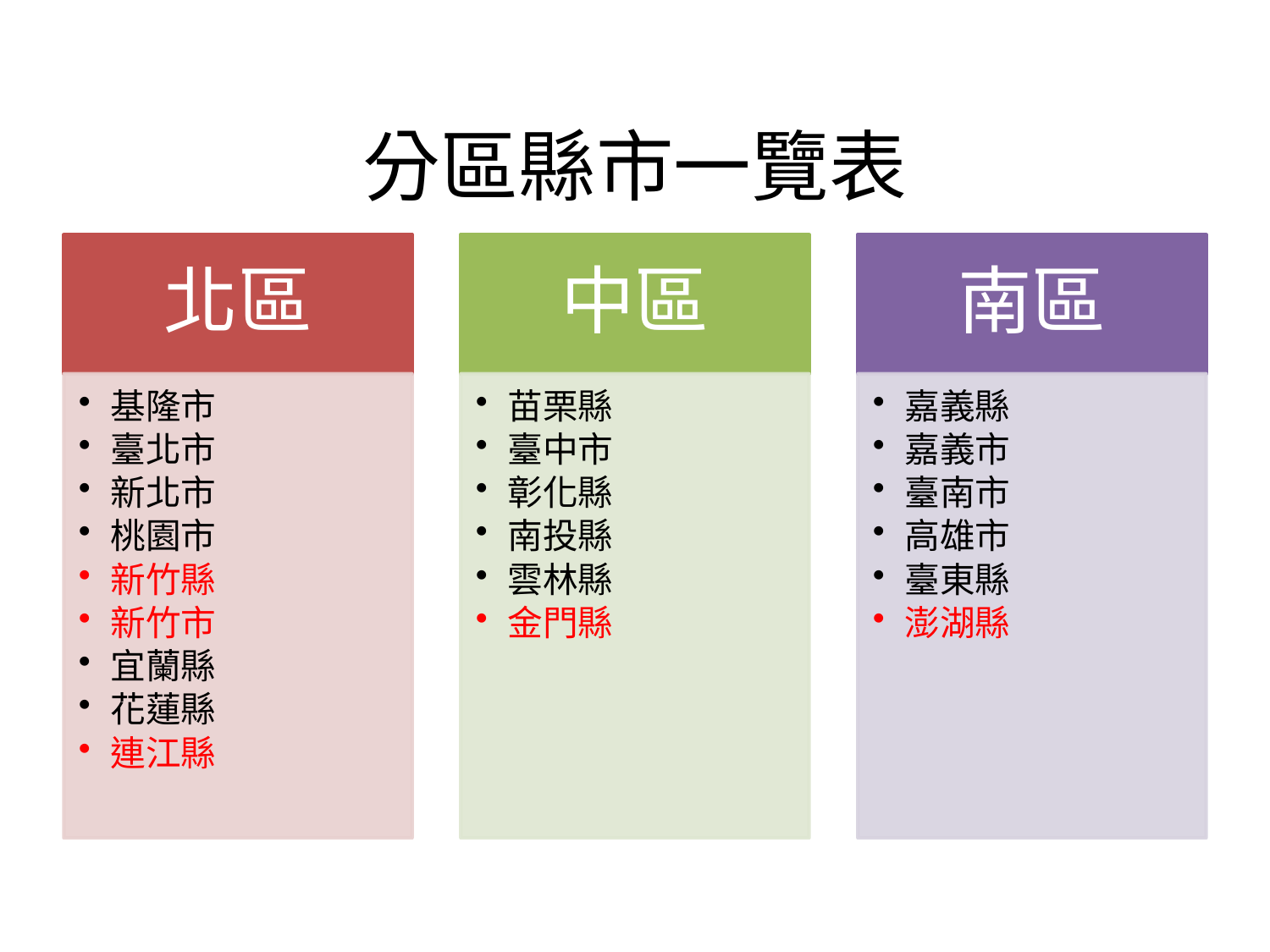

# 分區縣市一覽表
北區
基隆市
臺北市
新北市
桃園市
新竹縣
新竹市
宜蘭縣
花蓮縣
連江縣
中區
苗栗縣
臺中市
彰化縣
南投縣
雲林縣
金門縣
南區
嘉義縣
嘉義市
臺南市
高雄市
臺東縣
澎湖縣